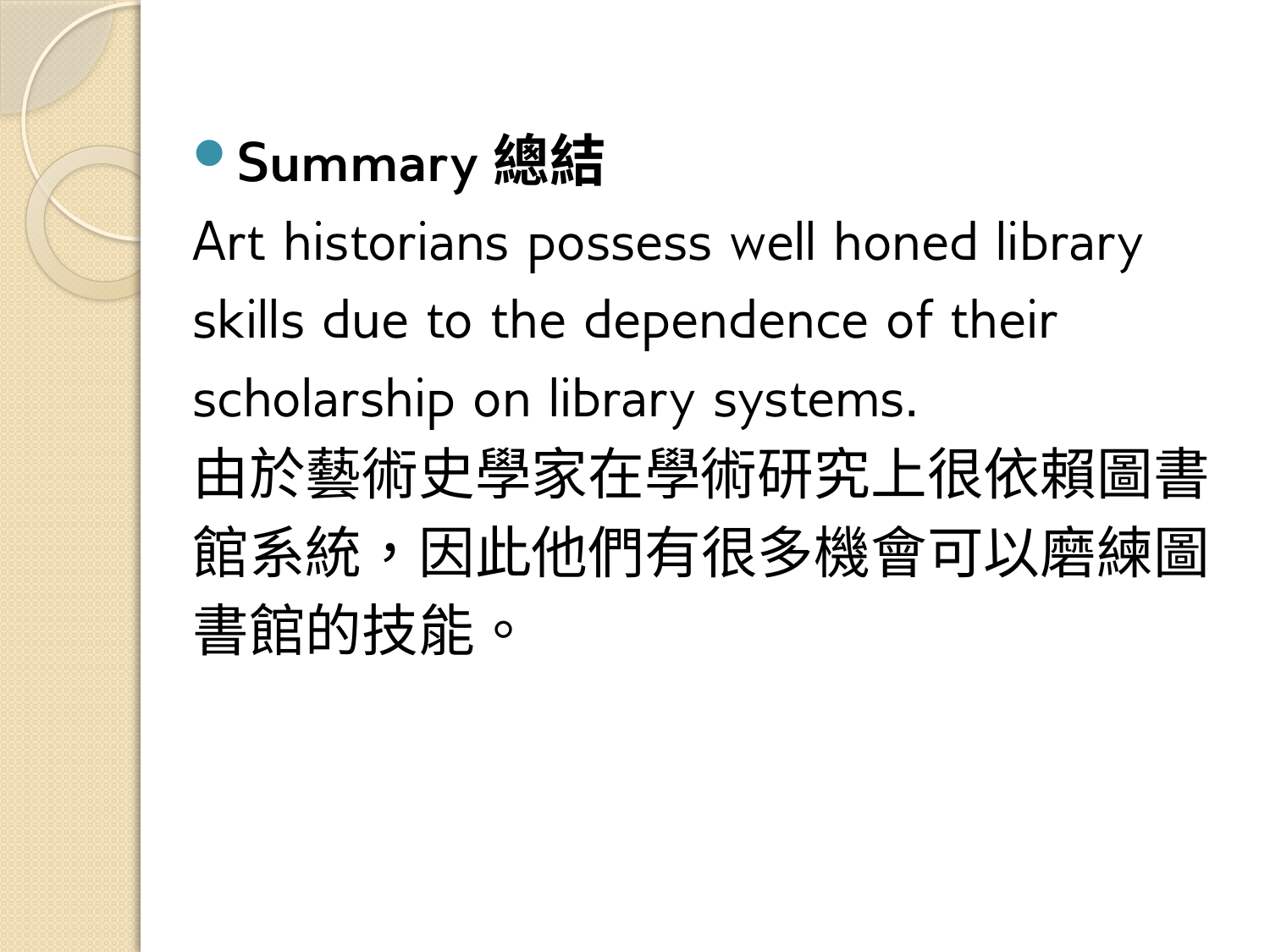

Summary總結
Art historians possess well honed library
skills due to the dependence of their
scholarship on library systems.
由於藝術史學家在學術研究上很依賴圖書
館系統，因此他們有很多機會可以磨練圖
書館的技能。